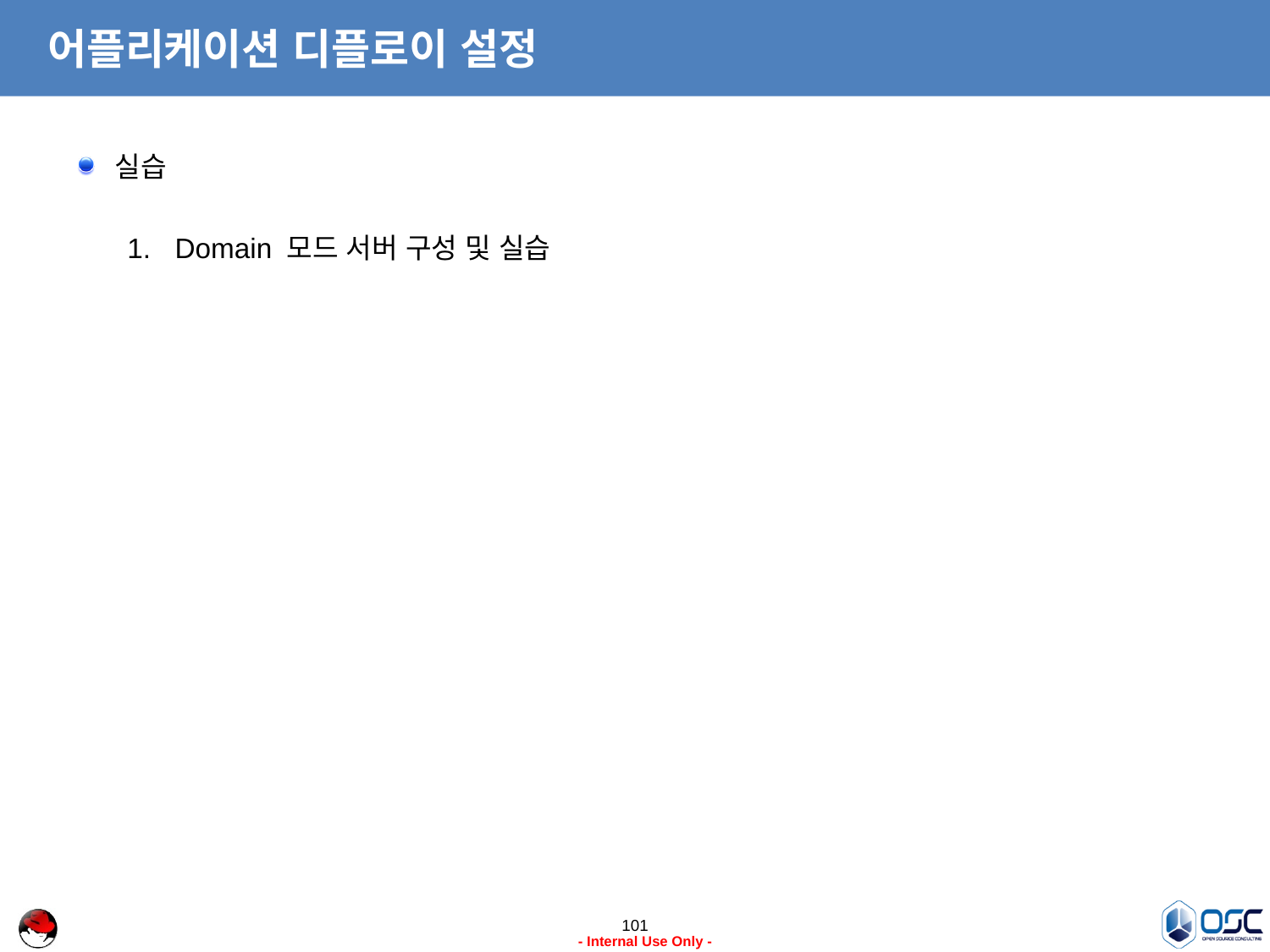

# 어플리케이션 디플로이 설정
실습
Domain 모드 서버 구성 및 실습